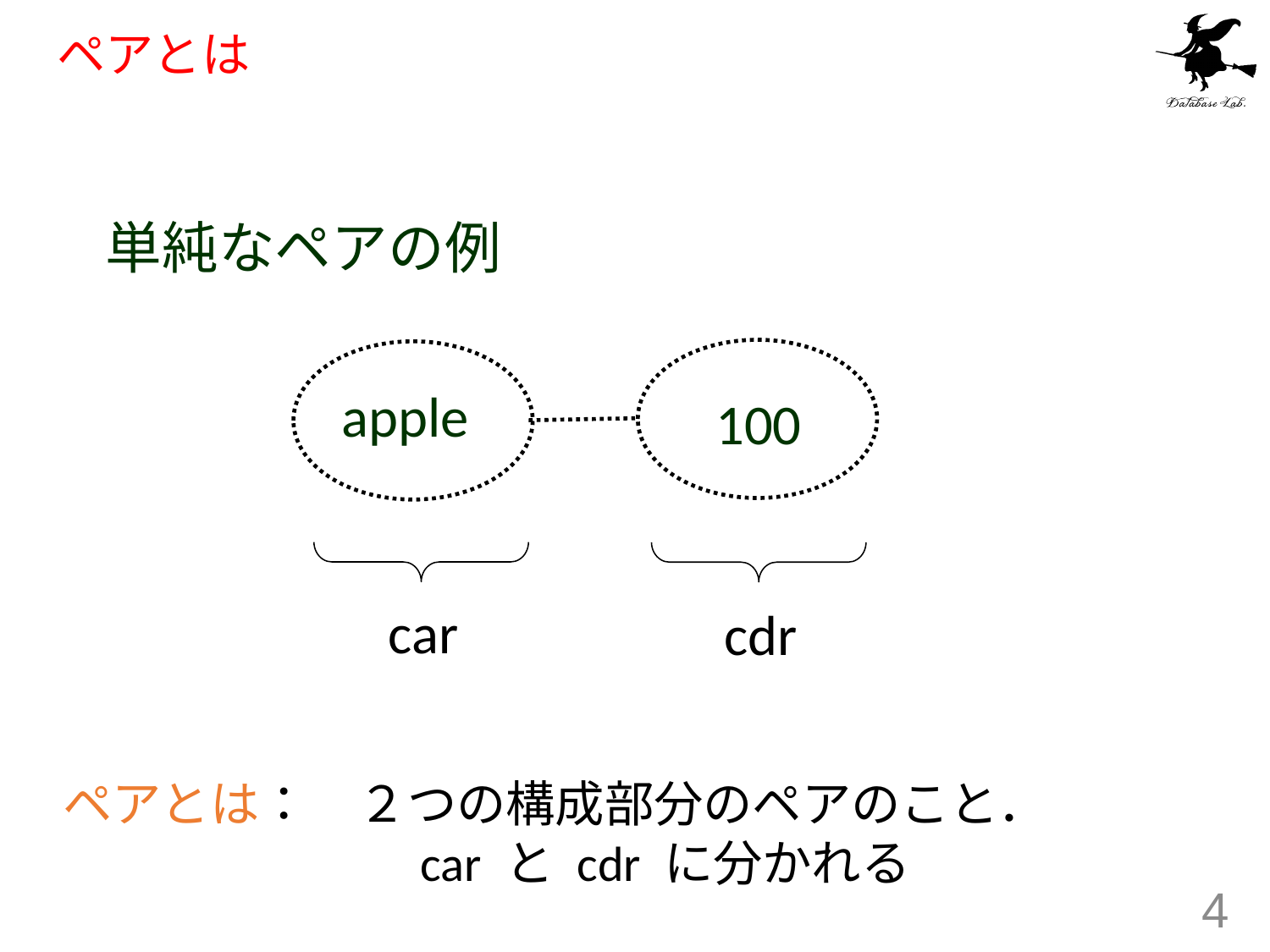

# ペアとは
単純なペアの例

apple
100

car
cdr
ペアとは：　２つの構成部分のペアのこと．
　　　　　　　car と cdr に分かれる
4